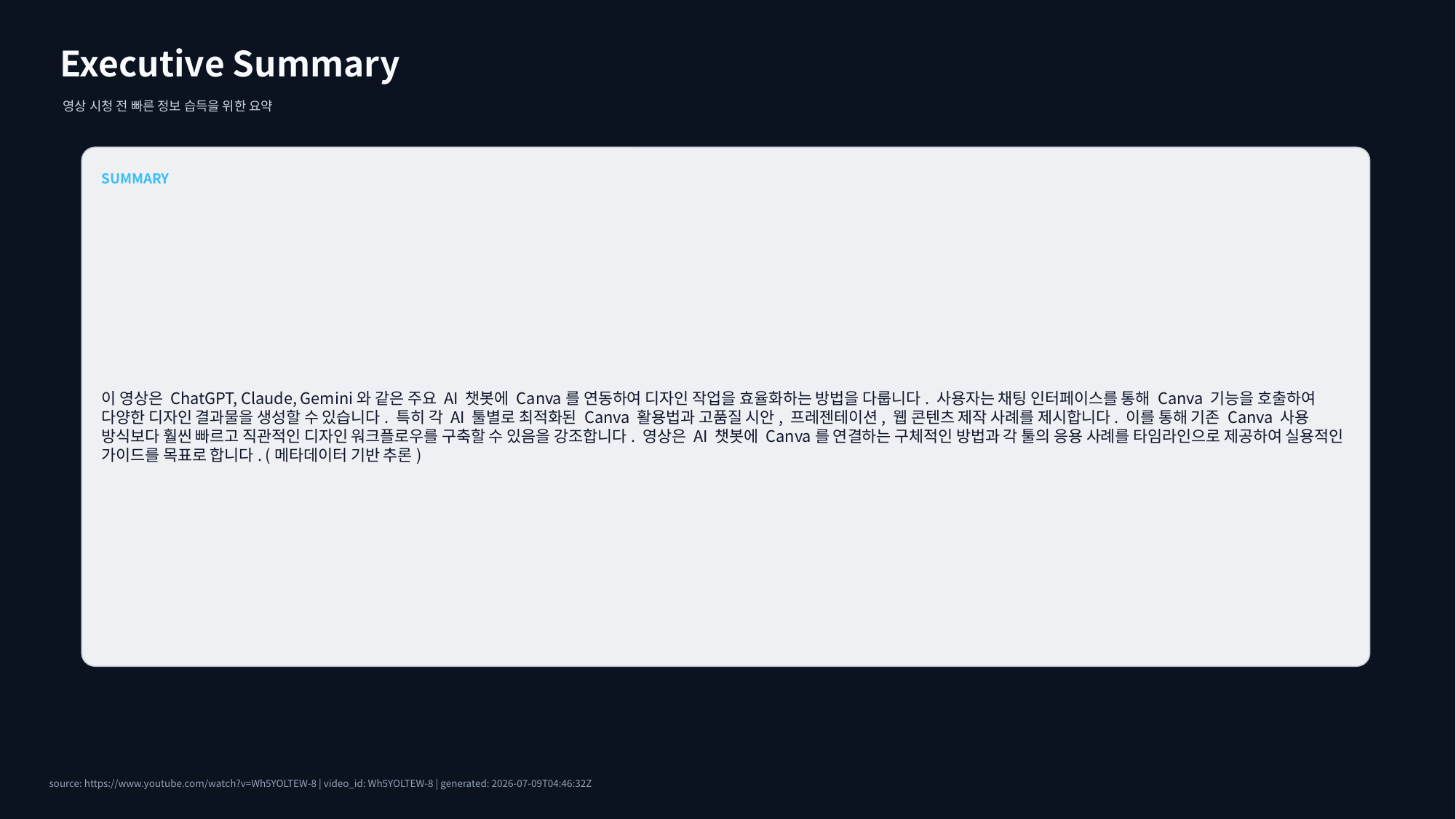

Executive Summary
영상 시청 전 빠른 정보 습득을 위한 요약

SUMMARY
이 영상은 ChatGPT, Claude, Gemini와 같은 주요 AI 챗봇에 Canva를 연동하여 디자인 작업을 효율화하는 방법을 다룹니다. 사용자는 채팅 인터페이스를 통해 Canva 기능을 호출하여 다양한 디자인 결과물을 생성할 수 있습니다. 특히 각 AI 툴별로 최적화된 Canva 활용법과 고품질 시안, 프레젠테이션, 웹 콘텐츠 제작 사례를 제시합니다. 이를 통해 기존 Canva 사용 방식보다 훨씬 빠르고 직관적인 디자인 워크플로우를 구축할 수 있음을 강조합니다. 영상은 AI 챗봇에 Canva를 연결하는 구체적인 방법과 각 툴의 응용 사례를 타임라인으로 제공하여 실용적인 가이드를 목표로 합니다. (메타데이터 기반 추론)
source: https://www.youtube.com/watch?v=Wh5YOLTEW-8 | video_id: Wh5YOLTEW-8 | generated: 2026-07-09T04:46:32Z